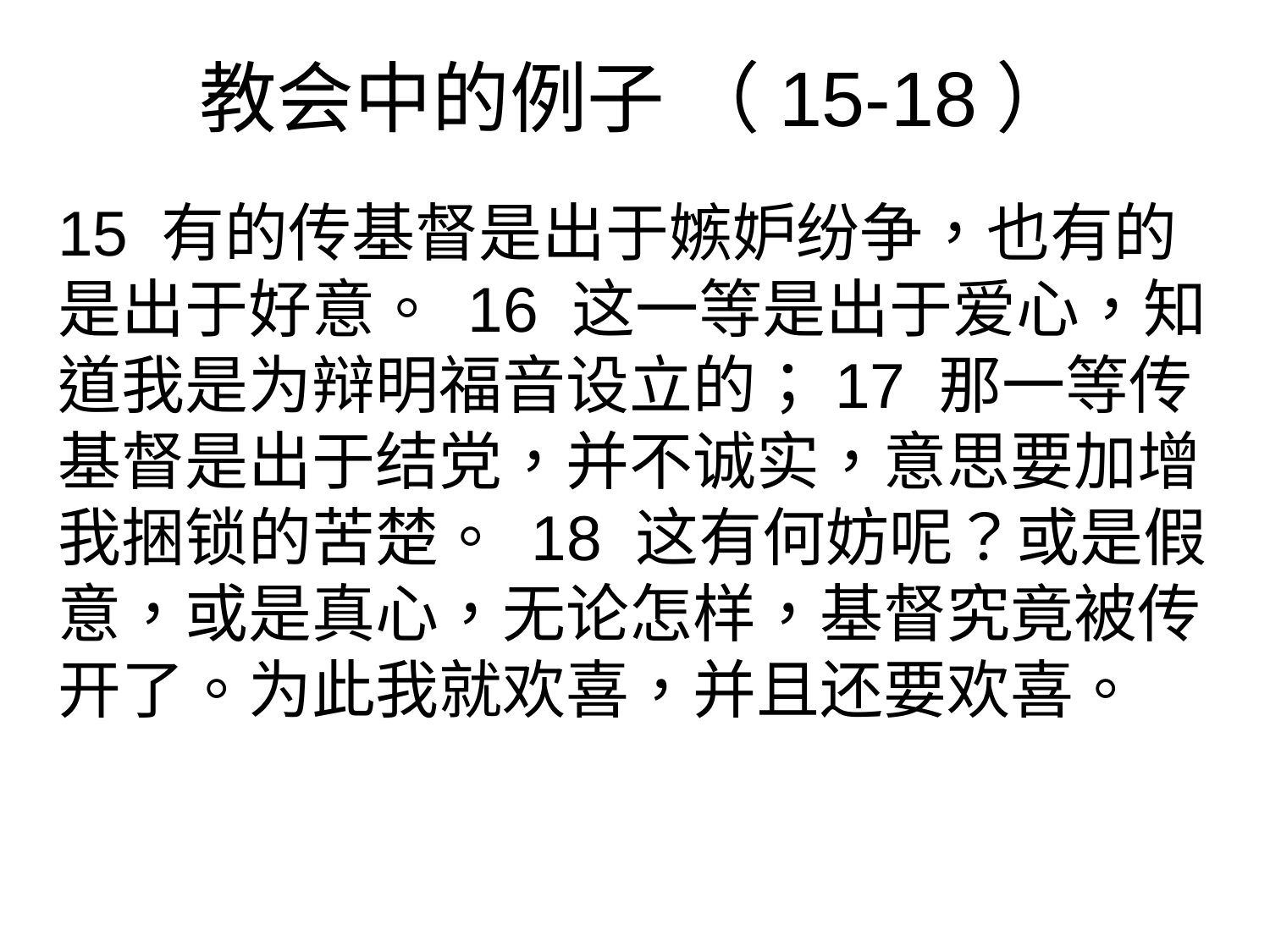

# 教会中的例子 （15-18）
15 有的传基督是出于嫉妒纷争，也有的是出于好意。 16 这一等是出于爱心，知道我是为辩明福音设立的；17 那一等传基督是出于结党，并不诚实，意思要加增我捆锁的苦楚。 18 这有何妨呢？或是假意，或是真心，无论怎样，基督究竟被传开了。为此我就欢喜，并且还要欢喜。